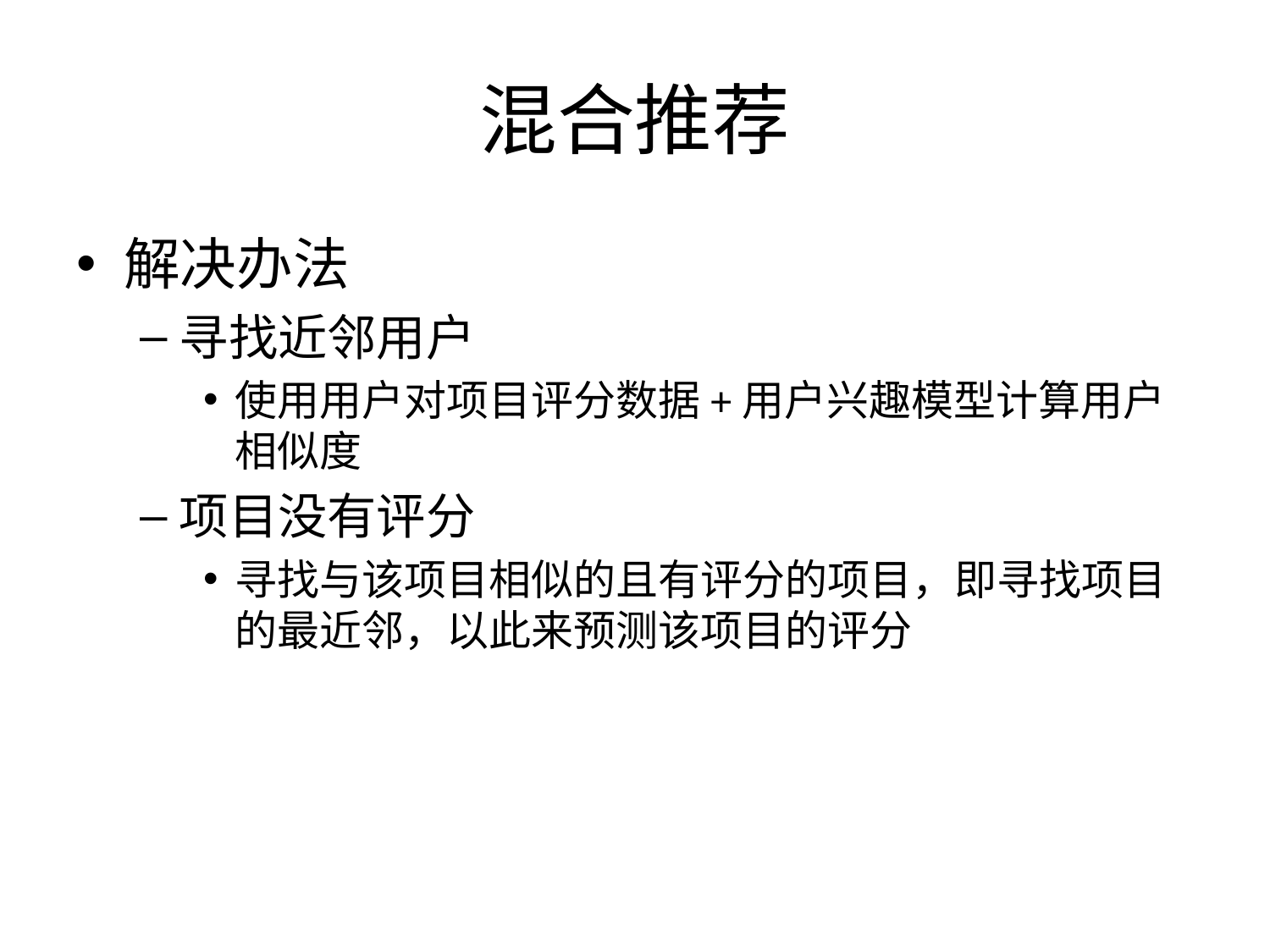

# 混合推荐
解决办法
寻找近邻用户
使用用户对项目评分数据+用户兴趣模型计算用户相似度
项目没有评分
寻找与该项目相似的且有评分的项目，即寻找项目的最近邻，以此来预测该项目的评分